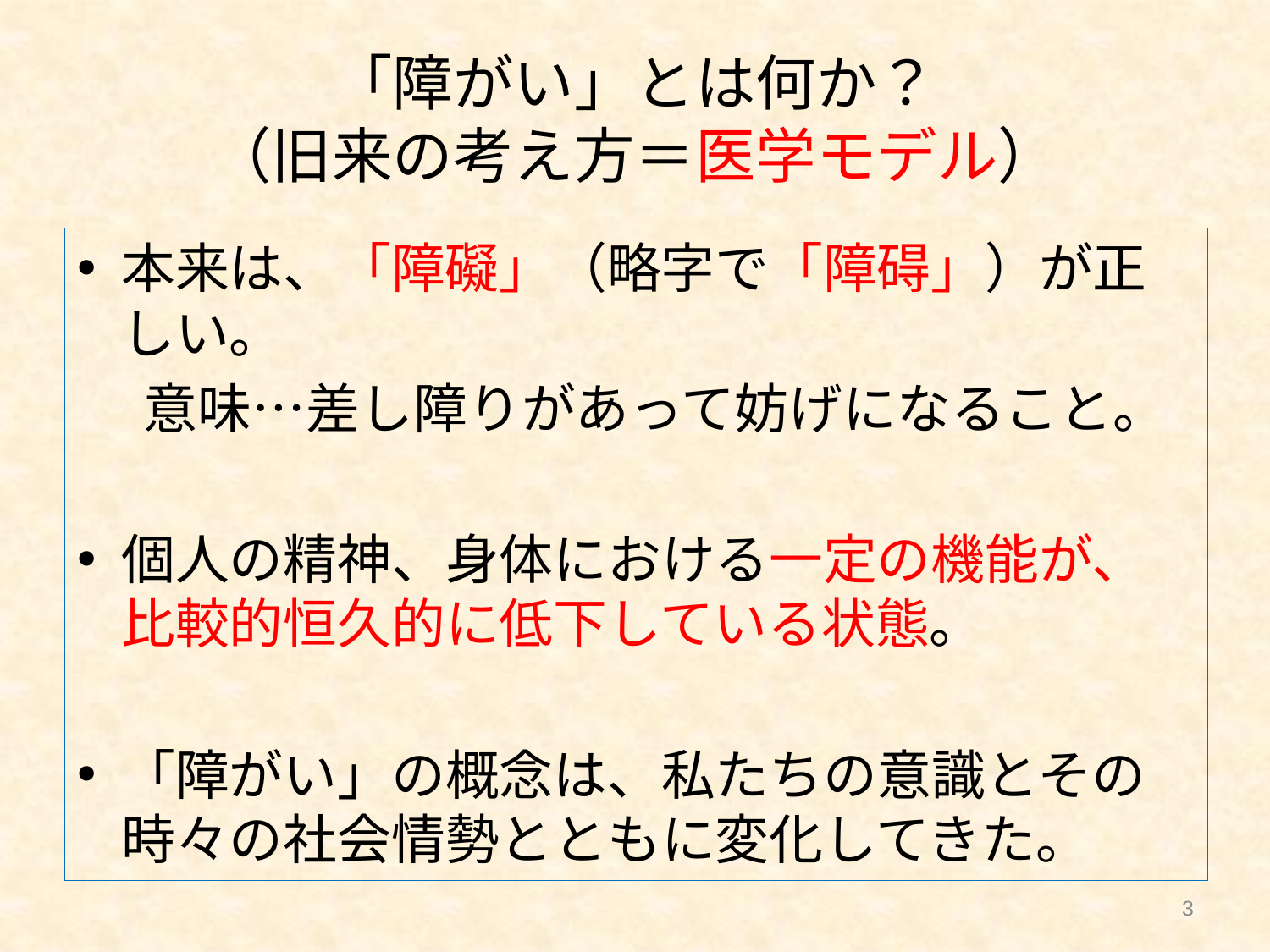

# 「障がい」とは何か？ （旧来の考え方＝医学モデル）
本来は、「障礙」（略字で「障碍」）が正しい。
　 意味…差し障りがあって妨げになること。

個人の精神、身体における一定の機能が、比較的恒久的に低下している状態。

「障がい」の概念は、私たちの意識とその時々の社会情勢とともに変化してきた。
3